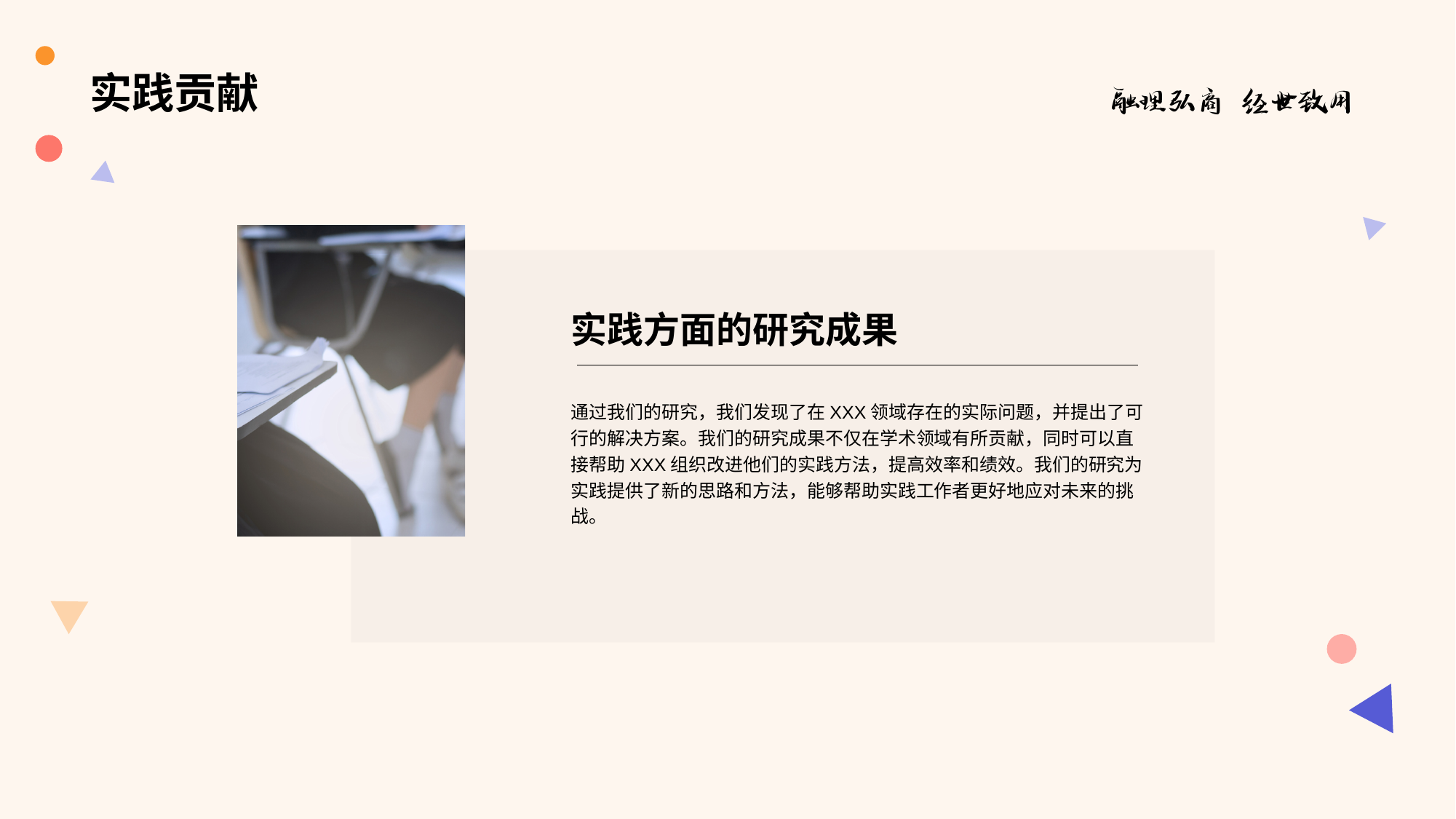

# 实践贡献

实践方面的研究成果
通过我们的研究，我们发现了在XXX领域存在的实际问题，并提出了可行的解决方案。我们的研究成果不仅在学术领域有所贡献，同时可以直接帮助XXX组织改进他们的实践方法，提高效率和绩效。我们的研究为实践提供了新的思路和方法，能够帮助实践工作者更好地应对未来的挑战。